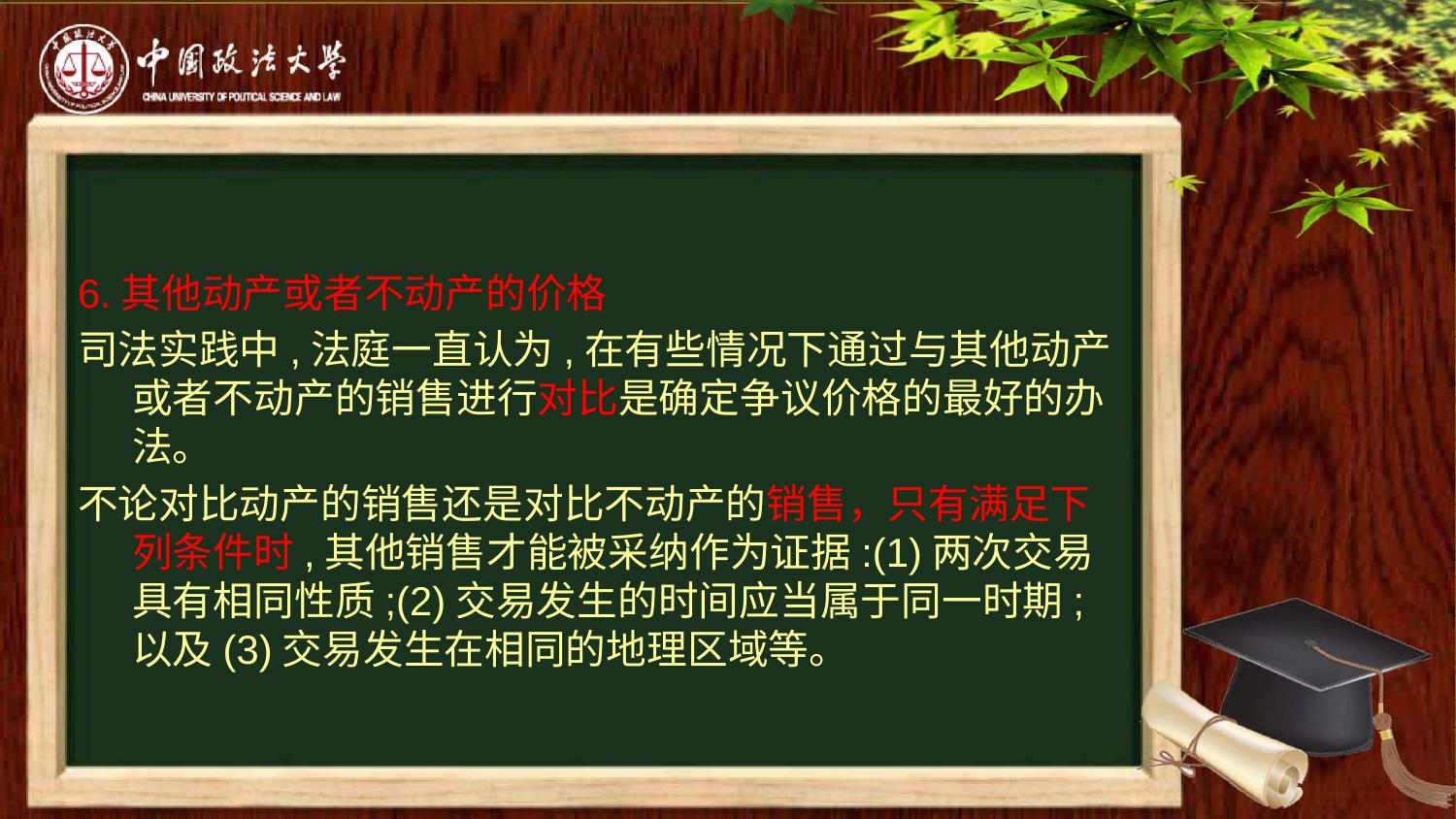

#
6.其他动产或者不动产的价格
司法实践中,法庭一直认为,在有些情况下通过与其他动产或者不动产的销售进行对比是确定争议价格的最好的办法。
不论对比动产的销售还是对比不动产的销售，只有满足下列条件时,其他销售才能被采纳作为证据:(1)两次交易具有相同性质;(2)交易发生的时间应当属于同一时期;以及(3)交易发生在相同的地理区域等。